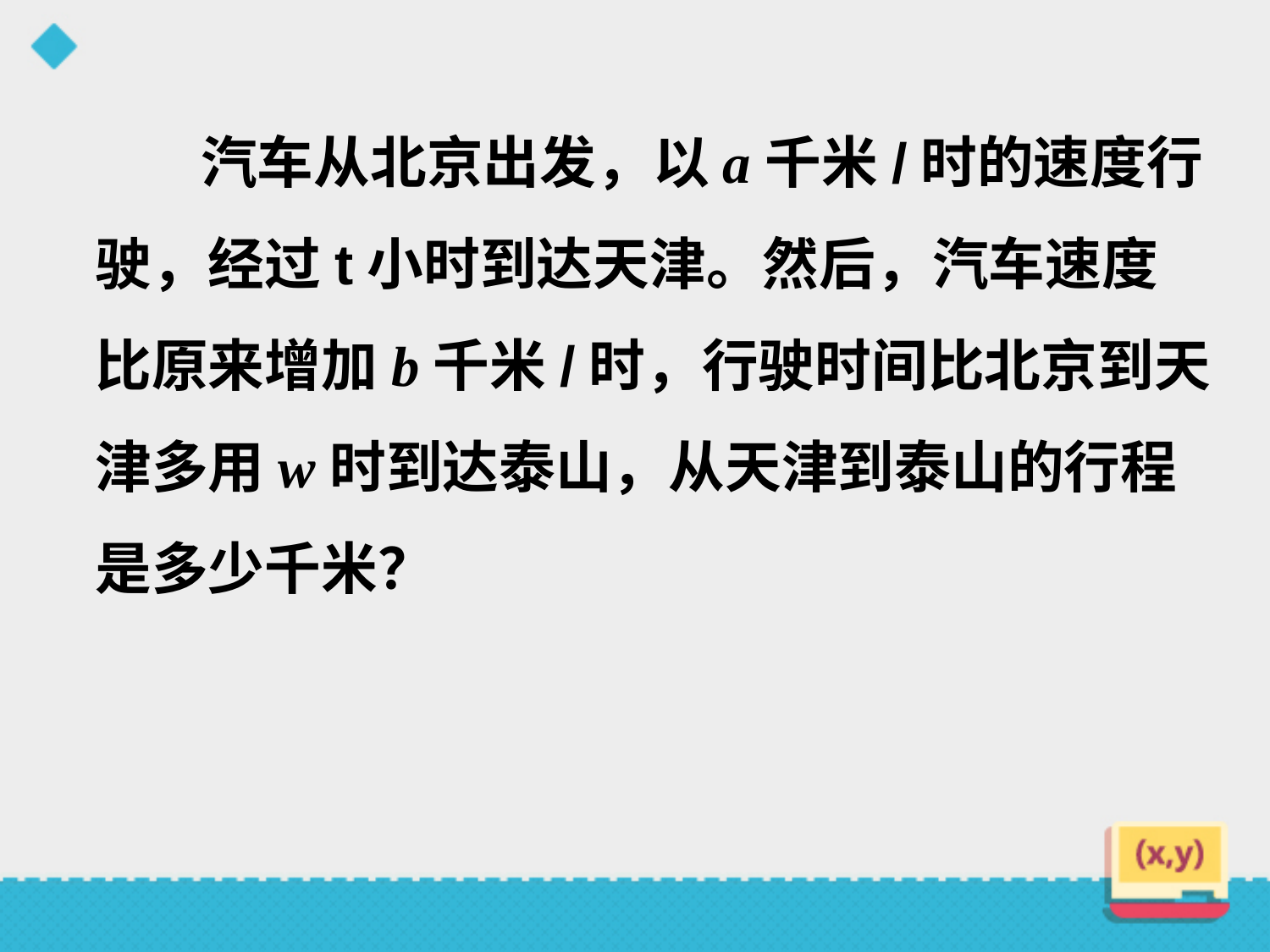

汽车从北京出发，以a千米/时的速度行驶，经过t小时到达天津。然后，汽车速度比原来增加b千米/时，行驶时间比北京到天津多用w时到达泰山，从天津到泰山的行程是多少千米？